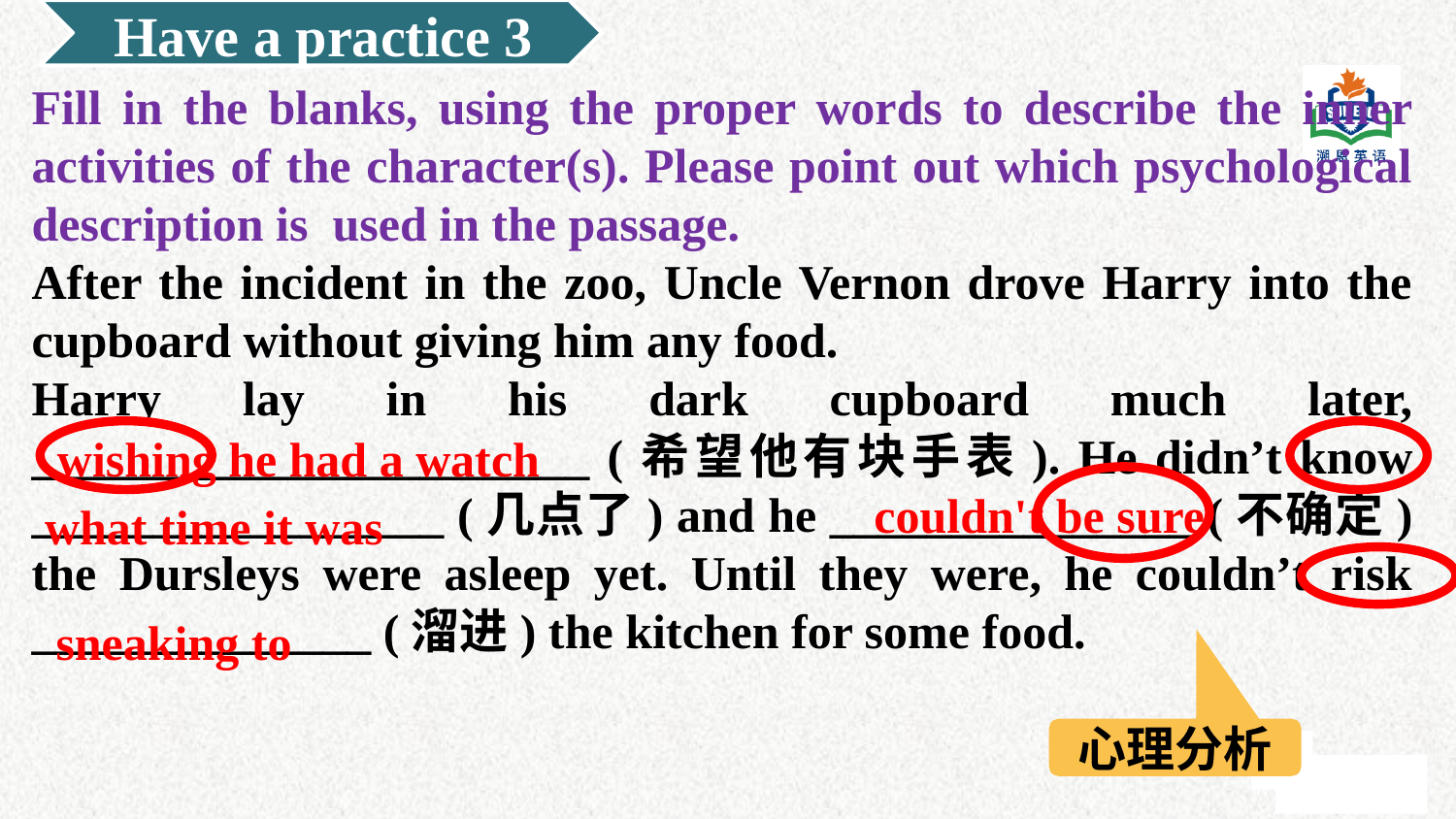

Have a practice 3

Fill in the blanks, using the proper words to describe the inner activities of the character(s). Please point out which psychological description is  used in the passage.
After the incident in the zoo, Uncle Vernon drove Harry into the cupboard without giving him any food.
Harry lay in his dark cupboard much later, _______________________ (希望他有块手表). He didn’t know _________________ (几点了) and he _______________ (不确定) the Dursleys were asleep yet. Until they were, he couldn’t risk ______________ (溜进) the kitchen for some food.
wishing he had a watch

couldn't be sure
what time it was

sneaking to
心理分析